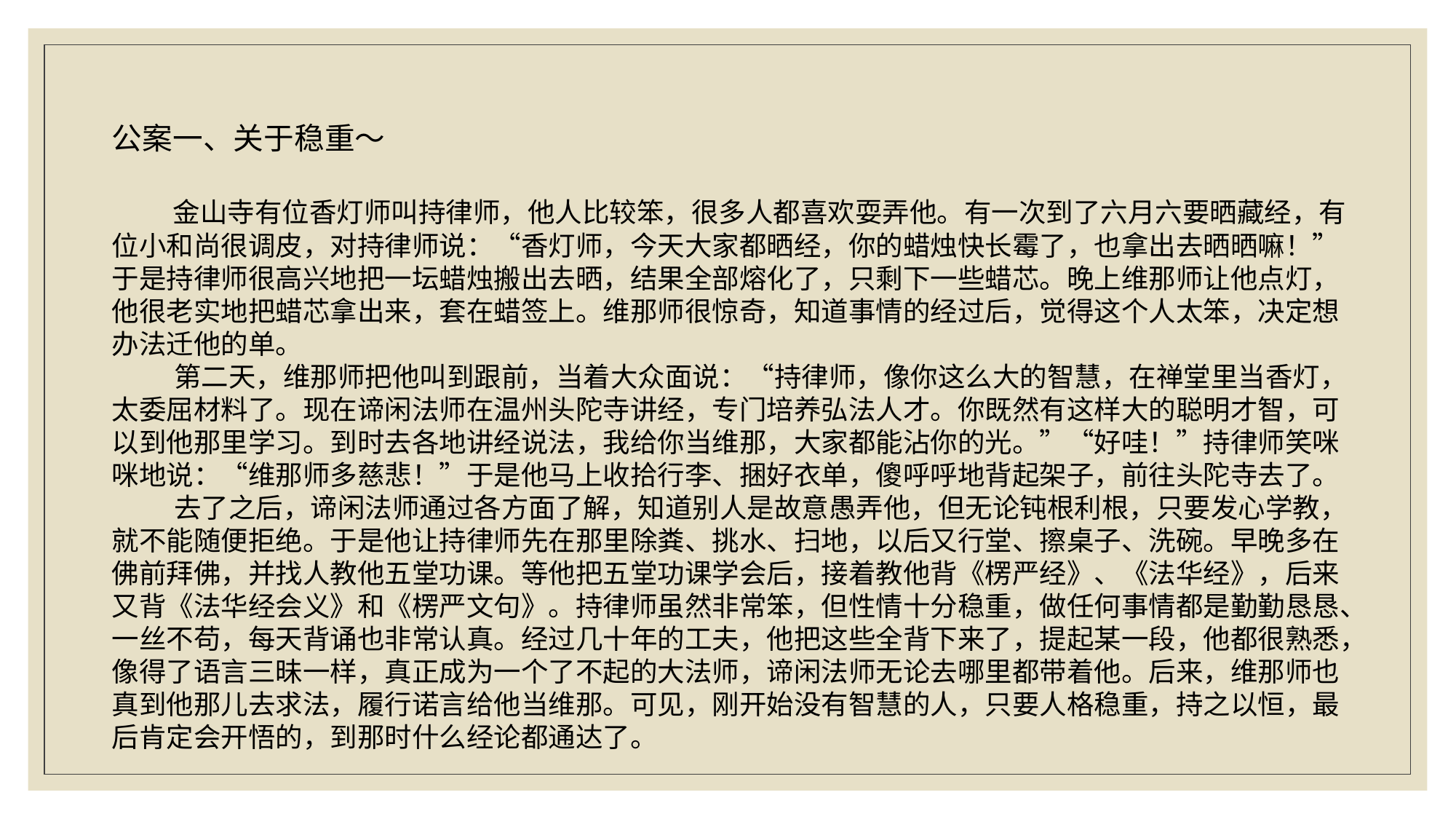

公案一、关于稳重～

        金山寺有位香灯师叫持律师，他人比较笨，很多人都喜欢耍弄他。有一次到了六月六要晒藏经，有位小和尚很调皮，对持律师说：“香灯师，今天大家都晒经，你的蜡烛快长霉了，也拿出去晒晒嘛！”于是持律师很高兴地把一坛蜡烛搬出去晒，结果全部熔化了，只剩下一些蜡芯。晚上维那师让他点灯，他很老实地把蜡芯拿出来，套在蜡签上。维那师很惊奇，知道事情的经过后，觉得这个人太笨，决定想办法迁他的单。
         第二天，维那师把他叫到跟前，当着大众面说：“持律师，像你这么大的智慧，在禅堂里当香灯，太委屈材料了。现在谛闲法师在温州头陀寺讲经，专门培养弘法人才。你既然有这样大的聪明才智，可以到他那里学习。到时去各地讲经说法，我给你当维那，大家都能沾你的光。”“好哇！”持律师笑咪咪地说：“维那师多慈悲！”于是他马上收拾行李、捆好衣单，傻呼呼地背起架子，前往头陀寺去了。
         去了之后，谛闲法师通过各方面了解，知道别人是故意愚弄他，但无论钝根利根，只要发心学教，就不能随便拒绝。于是他让持律师先在那里除粪、挑水、扫地，以后又行堂、擦桌子、洗碗。早晚多在佛前拜佛，并找人教他五堂功课。等他把五堂功课学会后，接着教他背《楞严经》、《法华经》，后来又背《法华经会义》和《楞严文句》。持律师虽然非常笨，但性情十分稳重，做任何事情都是勤勤恳恳、一丝不苟，每天背诵也非常认真。经过几十年的工夫，他把这些全背下来了，提起某一段，他都很熟悉，像得了语言三昧一样，真正成为一个了不起的大法师，谛闲法师无论去哪里都带着他。后来，维那师也真到他那儿去求法，履行诺言给他当维那。可见，刚开始没有智慧的人，只要人格稳重，持之以恒，最后肯定会开悟的，到那时什么经论都通达了。